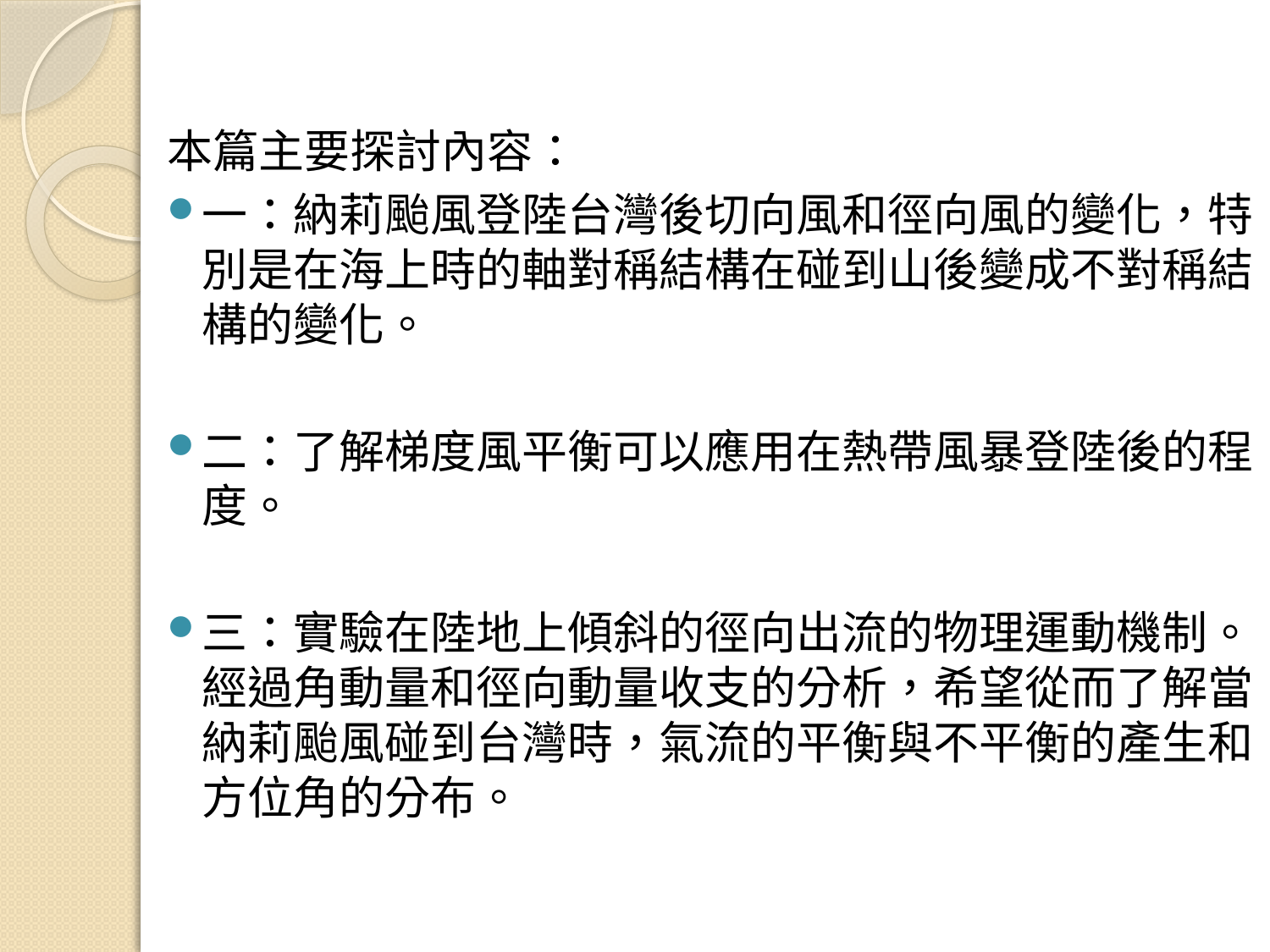

本篇主要探討內容：
一：納莉颱風登陸台灣後切向風和徑向風的變化，特別是在海上時的軸對稱結構在碰到山後變成不對稱結構的變化。

二：了解梯度風平衡可以應用在熱帶風暴登陸後的程度。

三：實驗在陸地上傾斜的徑向出流的物理運動機制。經過角動量和徑向動量收支的分析，希望從而了解當納莉颱風碰到台灣時，氣流的平衡與不平衡的產生和方位角的分布。